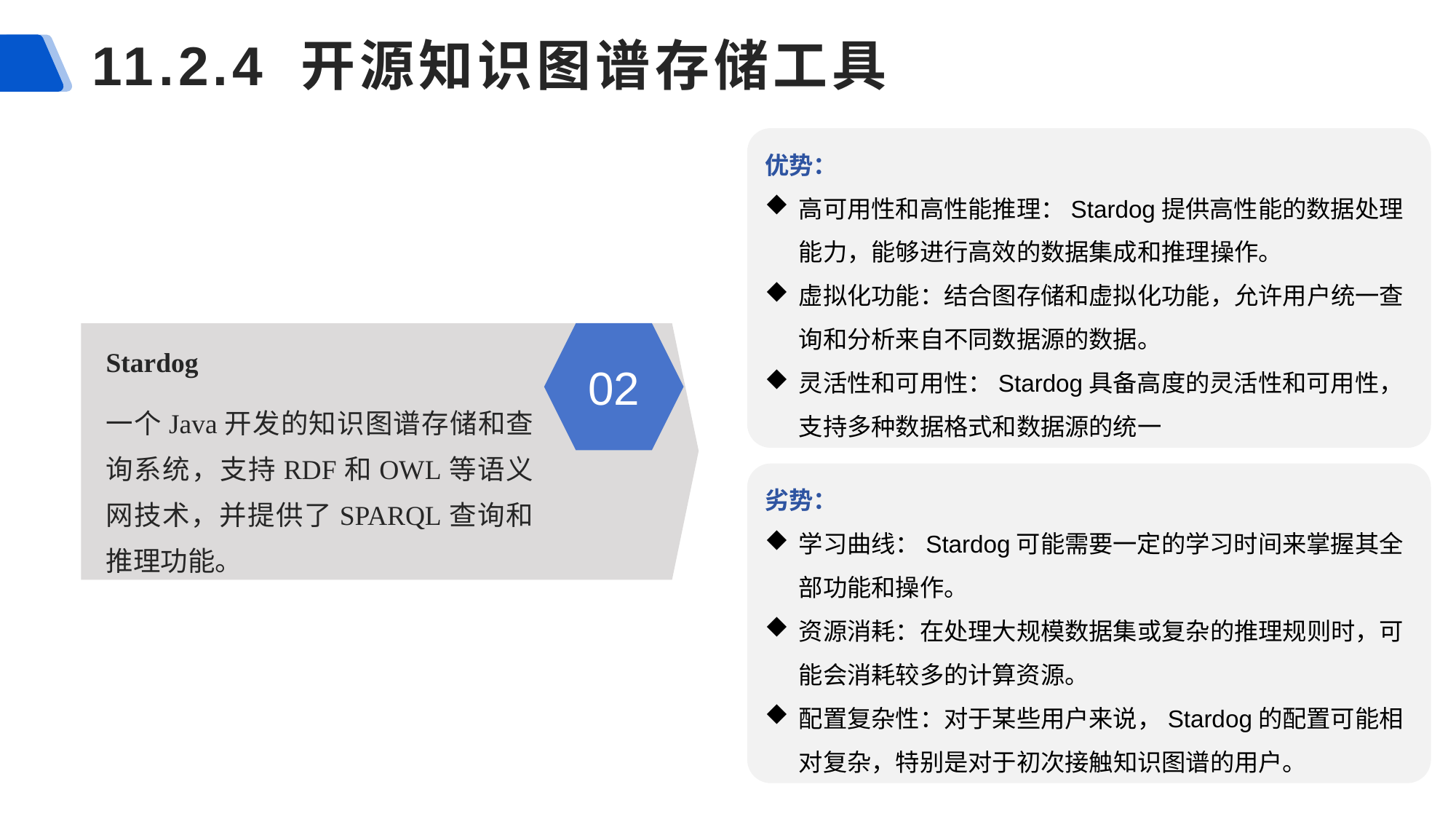

# 11.2.4 开源知识图谱存储工具

优势：
高可用性和高性能推理：Stardog提供高性能的数据处理能力，能够进行高效的数据集成和推理操作。
虚拟化功能：结合图存储和虚拟化功能，允许用户统一查询和分析来自不同数据源的数据。
灵活性和可用性：Stardog具备高度的灵活性和可用性，支持多种数据格式和数据源的统一

Stardog
一个Java开发的知识图谱存储和查询系统，支持RDF和OWL等语义网技术，并提供了SPARQL查询和推理功能。
02
劣势：
学习曲线：Stardog可能需要一定的学习时间来掌握其全部功能和操作。
资源消耗：在处理大规模数据集或复杂的推理规则时，可能会消耗较多的计算资源。
配置复杂性：对于某些用户来说，Stardog的配置可能相对复杂，特别是对于初次接触知识图谱的用户。